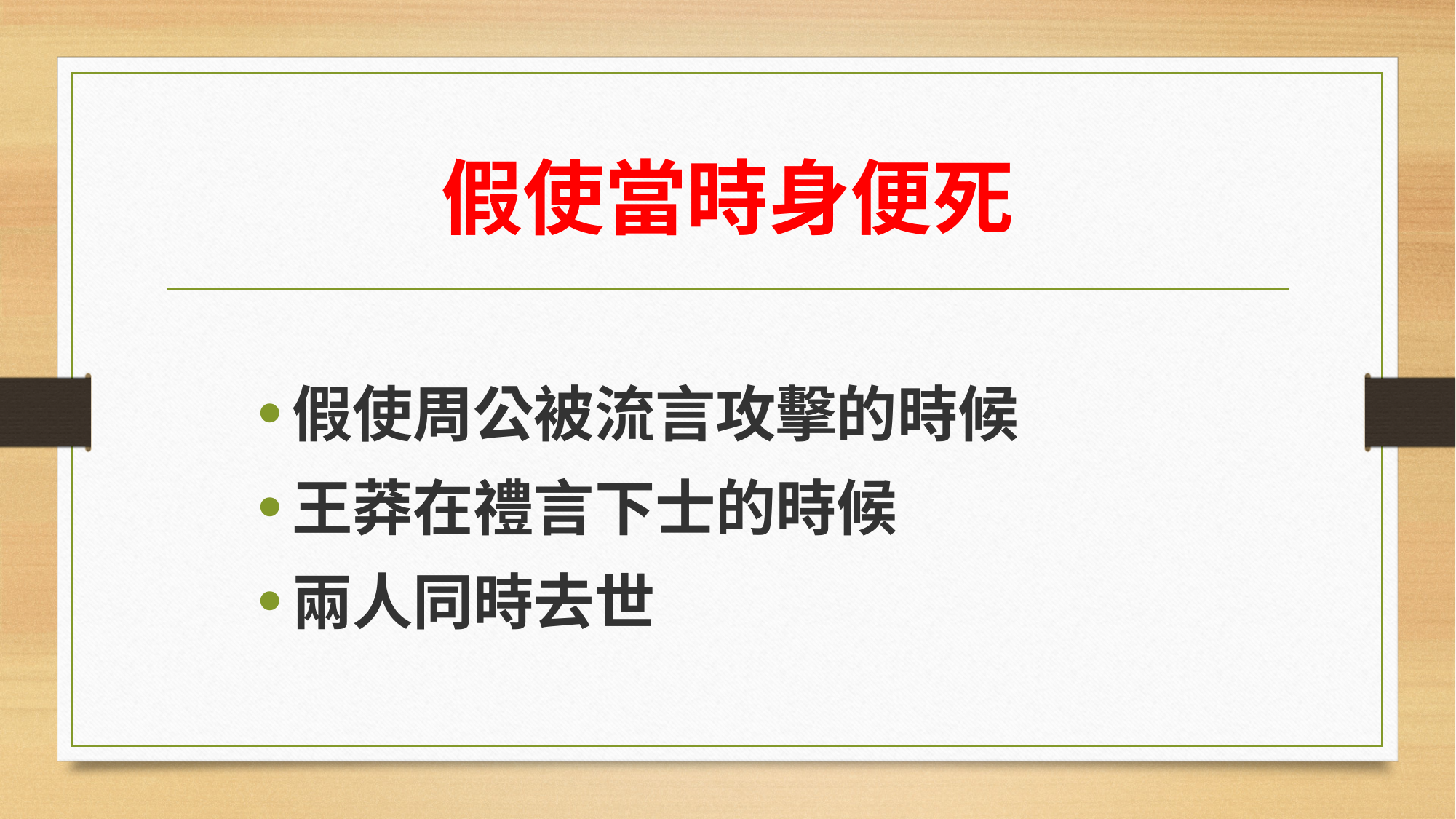

# 假使當時身便死
假使周公被流言攻擊的時候
王莽在禮言下士的時候
兩人同時去世